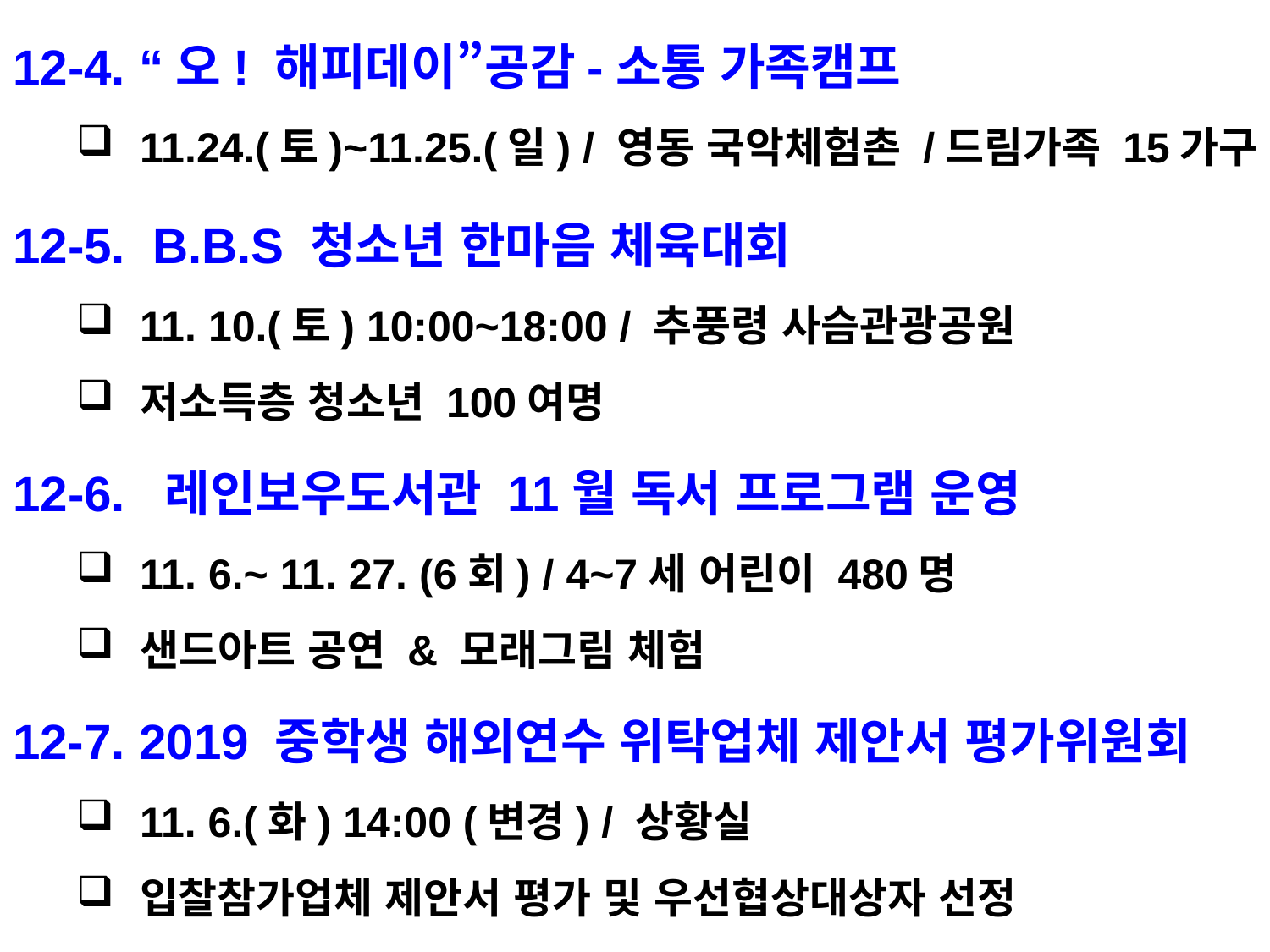

12-4. “오! 해피데이”공감-소통 가족캠프
11.24.(토)~11.25.(일) / 영동 국악체험촌 /드림가족 15가구
12-5.  B.B.S 청소년 한마음 체육대회
11. 10.(토) 10:00~18:00 / 추풍령 사슴관광공원
저소득층 청소년 100여명

12-6.  레인보우도서관 11월 독서 프로그램 운영
11. 6.~ 11. 27. (6회) / 4~7세 어린이 480명
샌드아트 공연 & 모래그림 체험

12-7. 2019 중학생 해외연수 위탁업체 제안서 평가위원회
11. 6.(화) 14:00 (변경) / 상황실
입찰참가업체 제안서 평가 및 우선협상대상자 선정